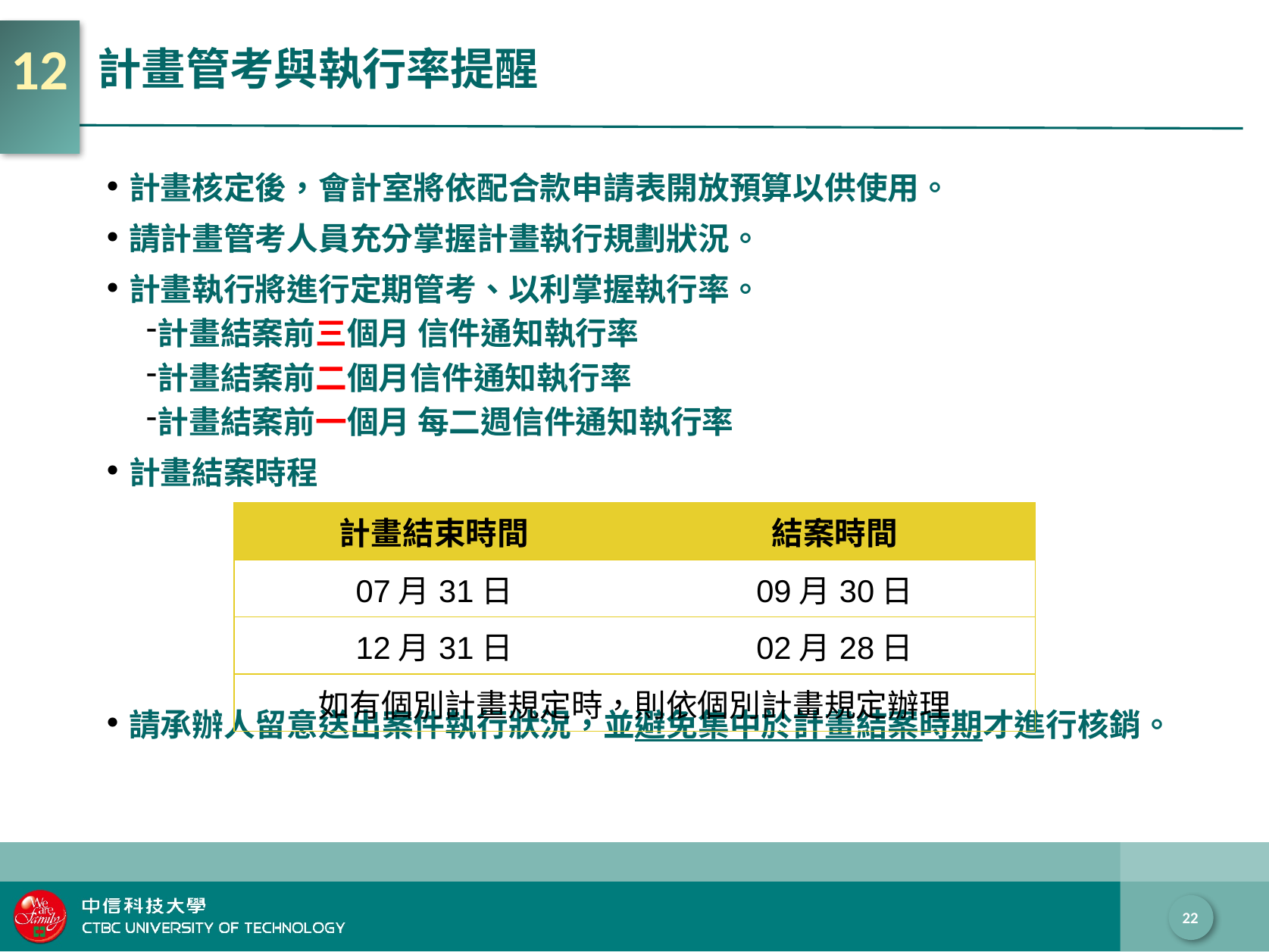

# 計畫管考與執行率提醒
12
計畫核定後，會計室將依配合款申請表開放預算以供使用。
請計畫管考人員充分掌握計畫執行規劃狀況。
計畫執行將進行定期管考、以利掌握執行率。
計畫結案前三個月 信件通知執行率
計畫結案前二個月信件通知執行率
計畫結案前一個月 每二週信件通知執行率
計畫結案時程

請承辦人留意送出案件執行狀況，並避免集中於計畫結案時期才進行核銷。

| 計畫結束時間 | 結案時間 |
| --- | --- |
| 07月31日 | 09月30日 |
| 12月31日 | 02月28日 |
| 如有個別計畫規定時，則依個別計畫規定辦理 |  |
22